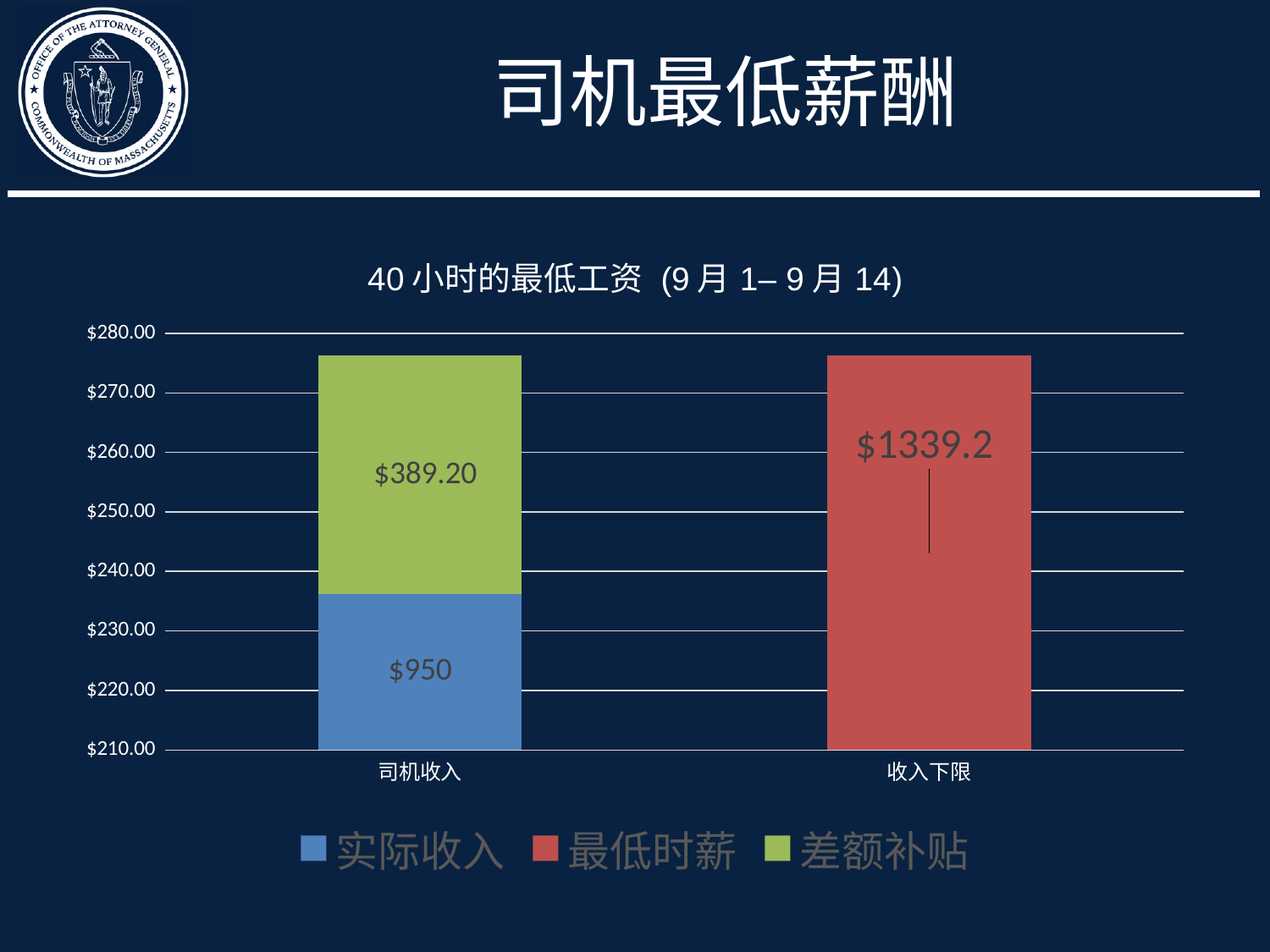

# 司机最低薪酬

### Chart: 40小时的最低工资 (9月1– 9月14)

| Category | 实际收入 | 最低时薪 | 差额补贴 |
|---|---|---|---|
| 司机收入 | 236.25 | None | 40.0 |
| 收入下限 | None | 276.25 | None |